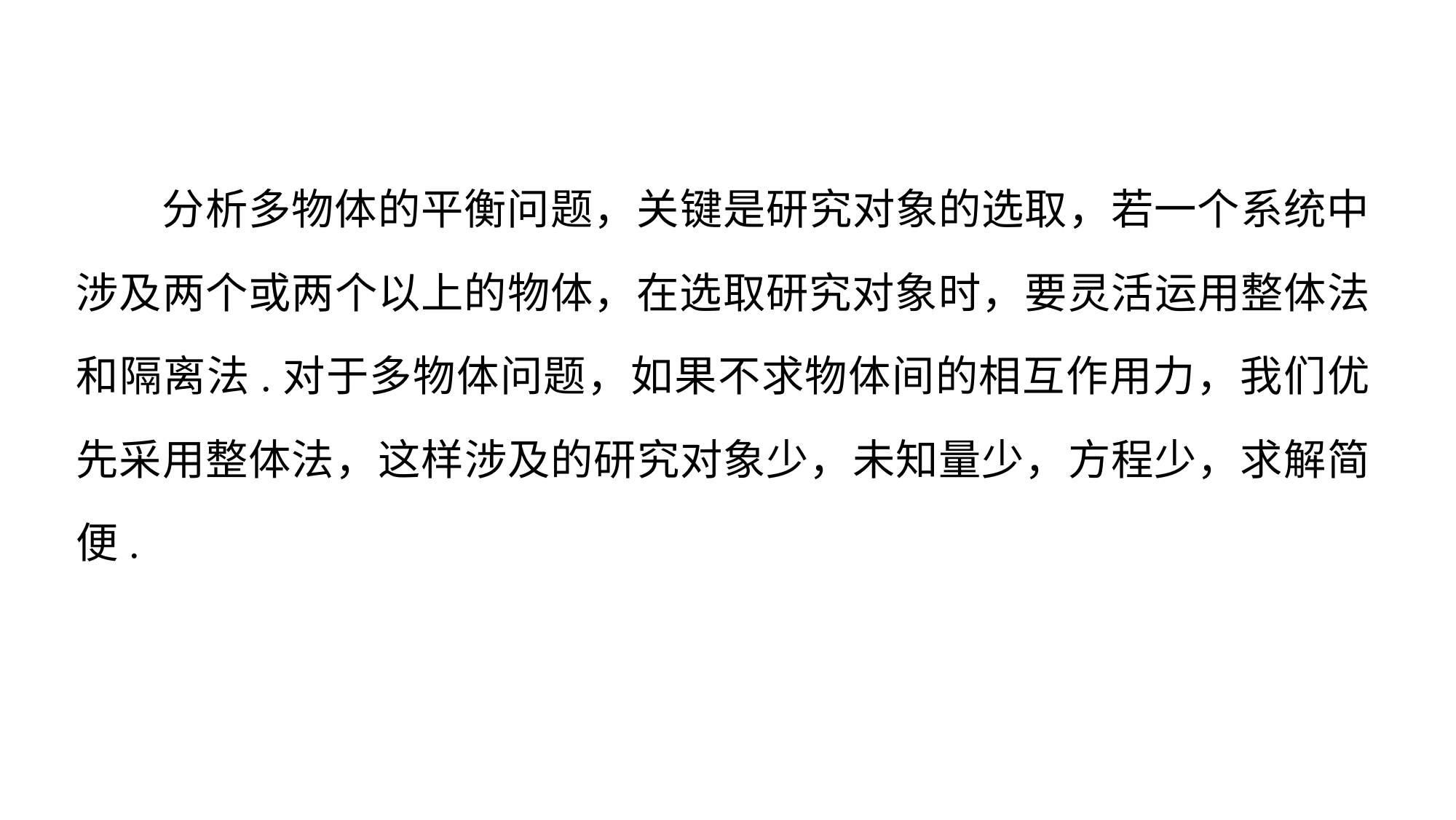

分析多物体的平衡问题，关键是研究对象的选取，若一个系统中涉及两个或两个以上的物体，在选取研究对象时，要灵活运用整体法和隔离法.对于多物体问题，如果不求物体间的相互作用力，我们优先采用整体法，这样涉及的研究对象少，未知量少，方程少，求解简便.